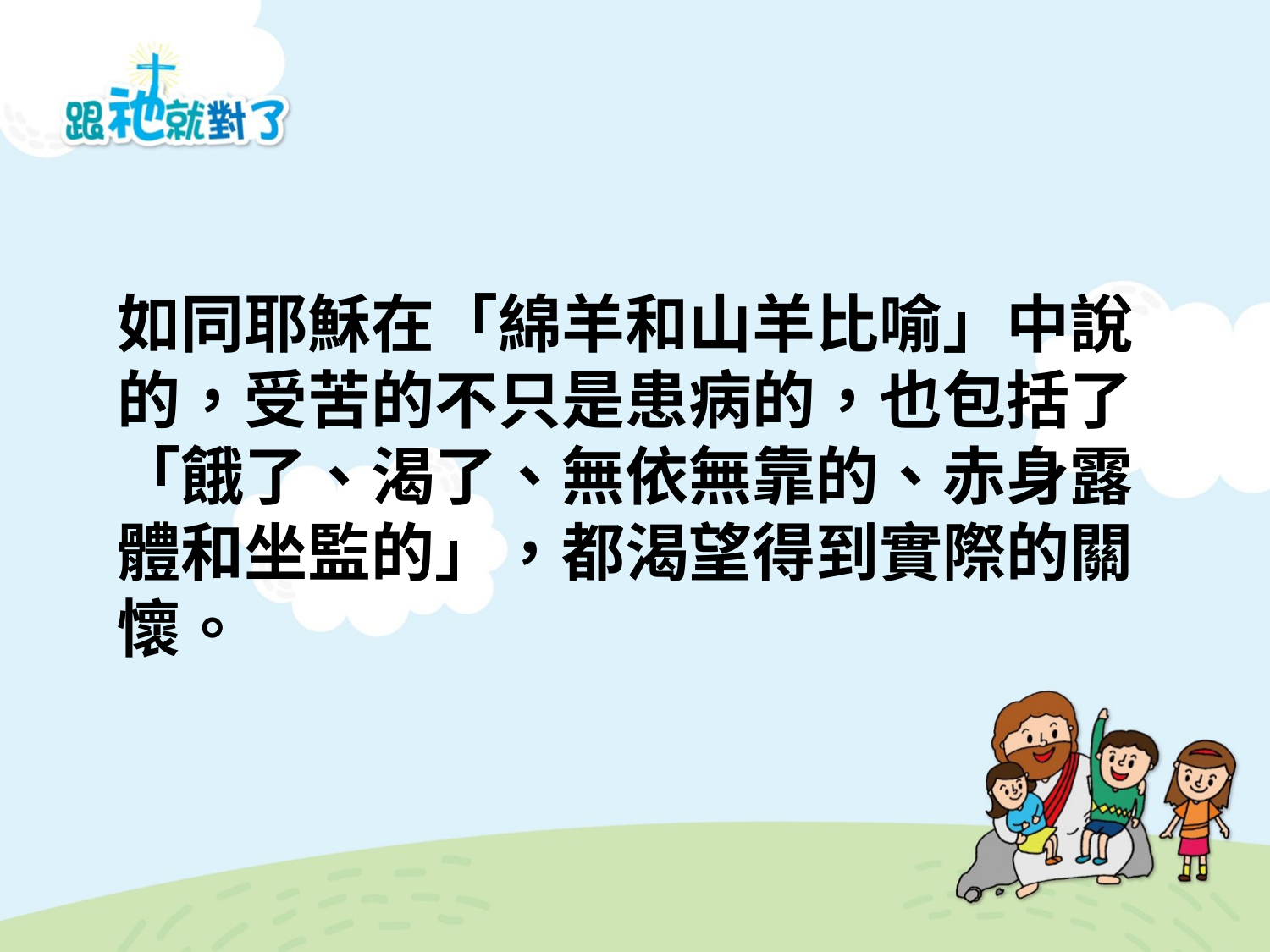

如同耶穌在「綿羊和山羊比喻」中說的，受苦的不只是患病的，也包括了「餓了、渴了、無依無靠的、赤身露體和坐監的」，都渴望得到實際的關懷。